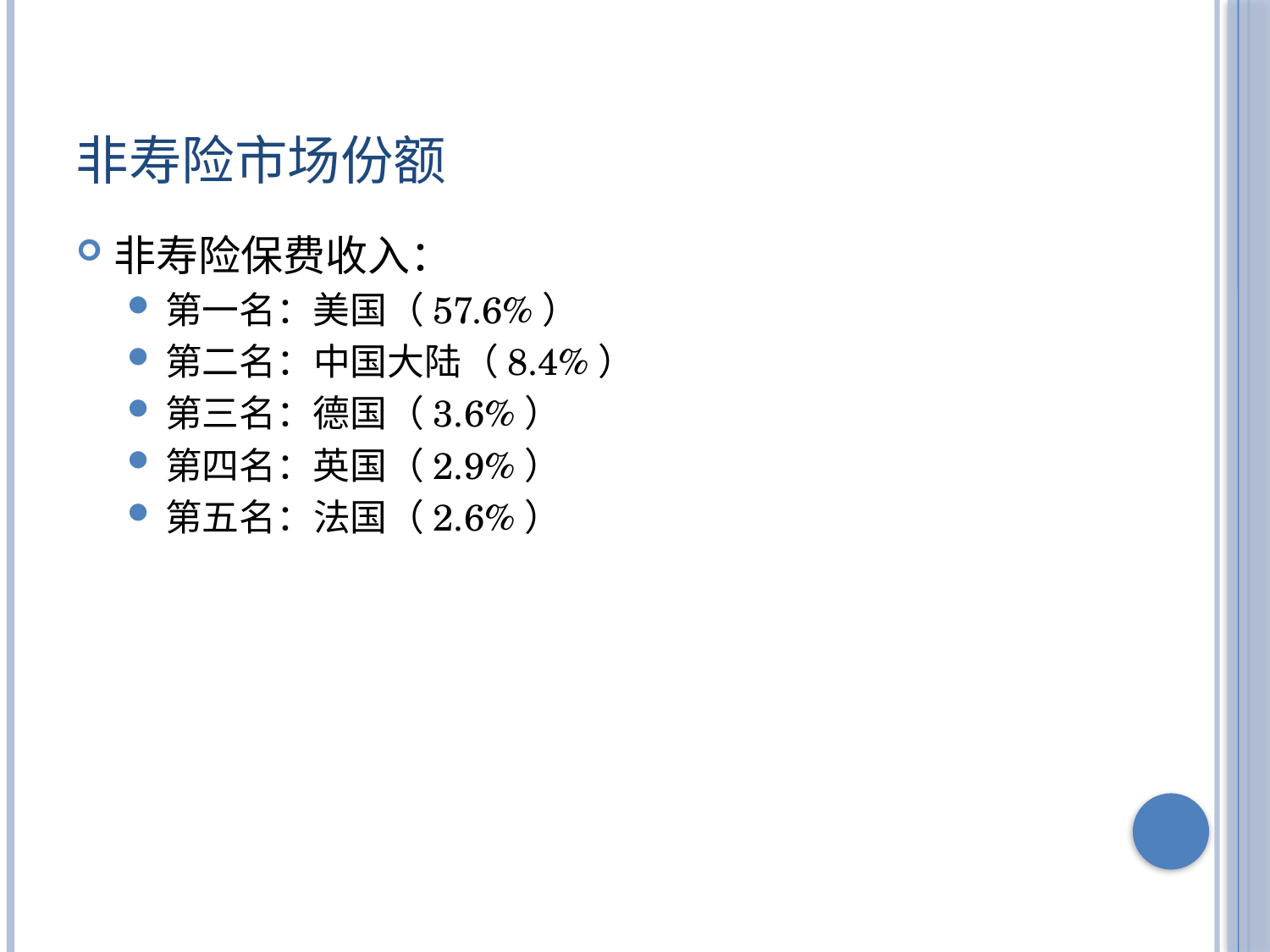

# 非寿险市场份额
非寿险保费收入：
第一名：美国（57.6%）
第二名：中国大陆（8.4%）
第三名：德国（3.6%）
第四名：英国（2.9%）
第五名：法国（2.6%）